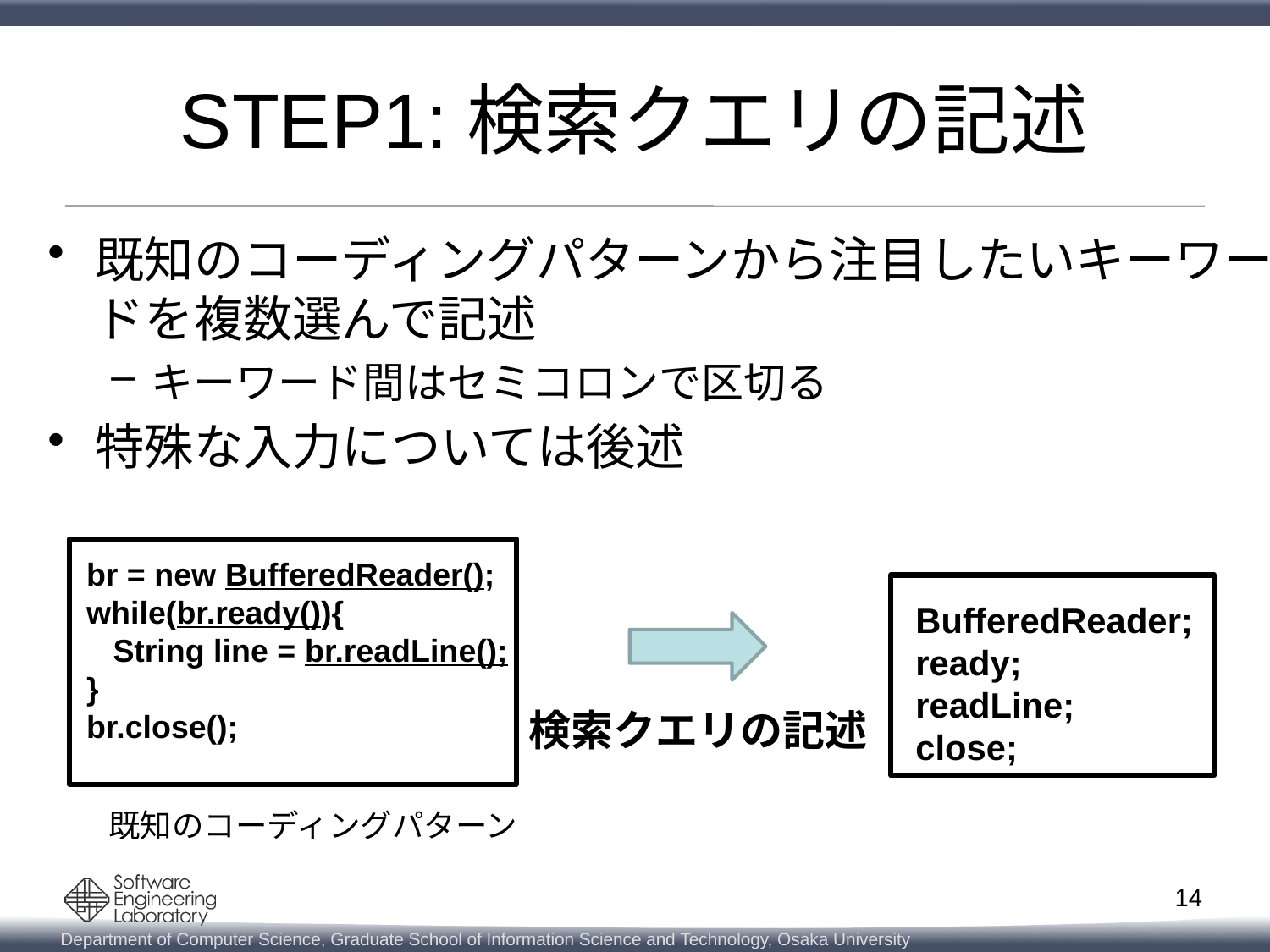

# STEP1:検索クエリの記述
既知のコーディングパターンから注目したいキーワードを複数選んで記述
キーワード間はセミコロンで区切る
特殊な入力については後述

br = new BufferedReader();
while(br.ready()){
   String line = br.readLine();
}
br.close();

BufferedReader;
ready;
readLine;
close;

検索クエリの記述
既知のコーディングパターン
14